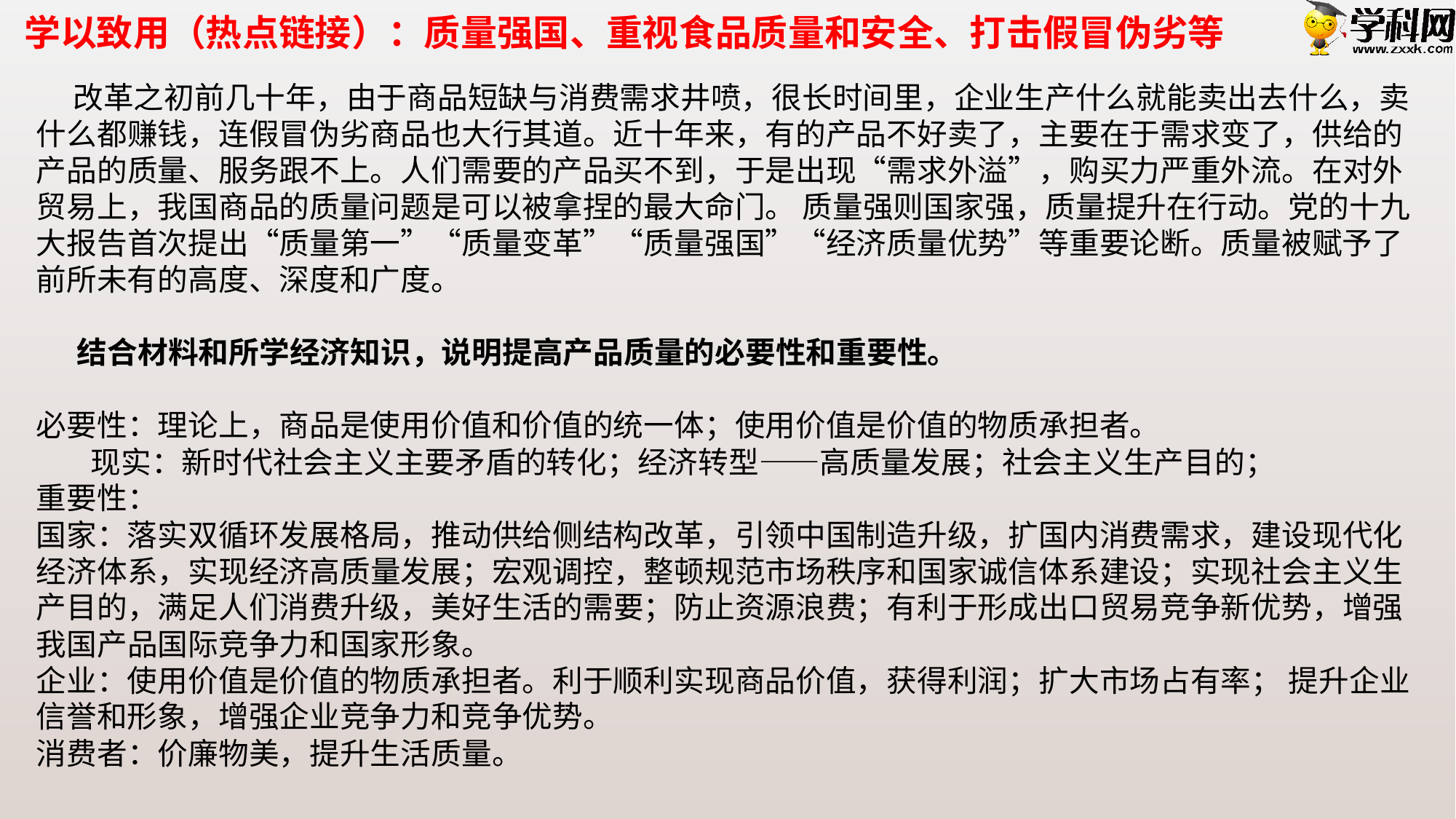

学以致用（热点链接）：质量强国、重视食品质量和安全、打击假冒伪劣等
        改革之初前几十年，由于商品短缺与消费需求井喷，很长时间里，企业生产什么就能卖出去什么，卖什么都赚钱，连假冒伪劣商品也大行其道。近十年来，有的产品不好卖了，主要在于需求变了，供给的产品的质量、服务跟不上。人们需要的产品买不到，于是出现“需求外溢”，购买力严重外流。在对外贸易上，我国商品的质量问题是可以被拿捏的最大命门。 质量强则国家强，质量提升在行动。党的十九大报告首次提出“质量第一”“质量变革”“质量强国”“经济质量优势”等重要论断。质量被赋予了前所未有的高度、深度和广度。

    结合材料和所学经济知识，说明提高产品质量的必要性和重要性。

必要性：理论上，商品是使用价值和价值的统一体；使用价值是价值的物质承担者。
       现实：新时代社会主义主要矛盾的转化；经济转型——高质量发展；社会主义生产目的；
重要性：
国家：落实双循环发展格局，推动供给侧结构改革，引领中国制造升级，扩国内消费需求，建设现代化经济体系，实现经济高质量发展；宏观调控，整顿规范市场秩序和国家诚信体系建设；实现社会主义生产目的，满足人们消费升级，美好生活的需要；防止资源浪费；有利于形成出口贸易竞争新优势，增强我国产品国际竞争力和国家形象。
企业：使用价值是价值的物质承担者。利于顺利实现商品价值，获得利润；扩大市场占有率； 提升企业信誉和形象，增强企业竞争力和竞争优势。
消费者：价廉物美，提升生活质量。